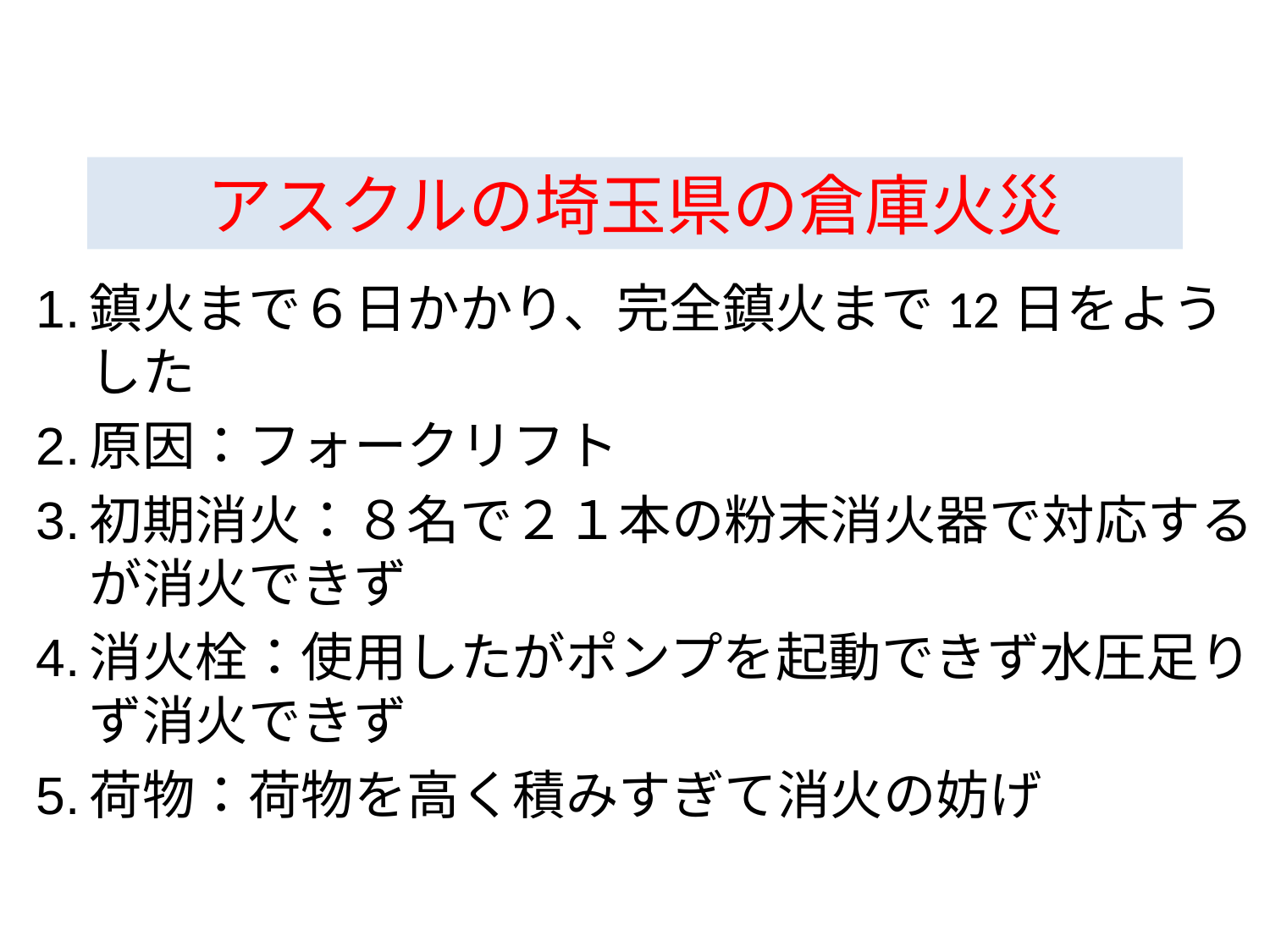

# アスクルの埼玉県の倉庫火災
鎮火まで６日かかり、完全鎮火まで12日をようした
原因：フォークリフト
初期消火：８名で２１本の粉末消火器で対応するが消火できず
消火栓：使用したがポンプを起動できず水圧足りず消火できず
荷物：荷物を高く積みすぎて消火の妨げ